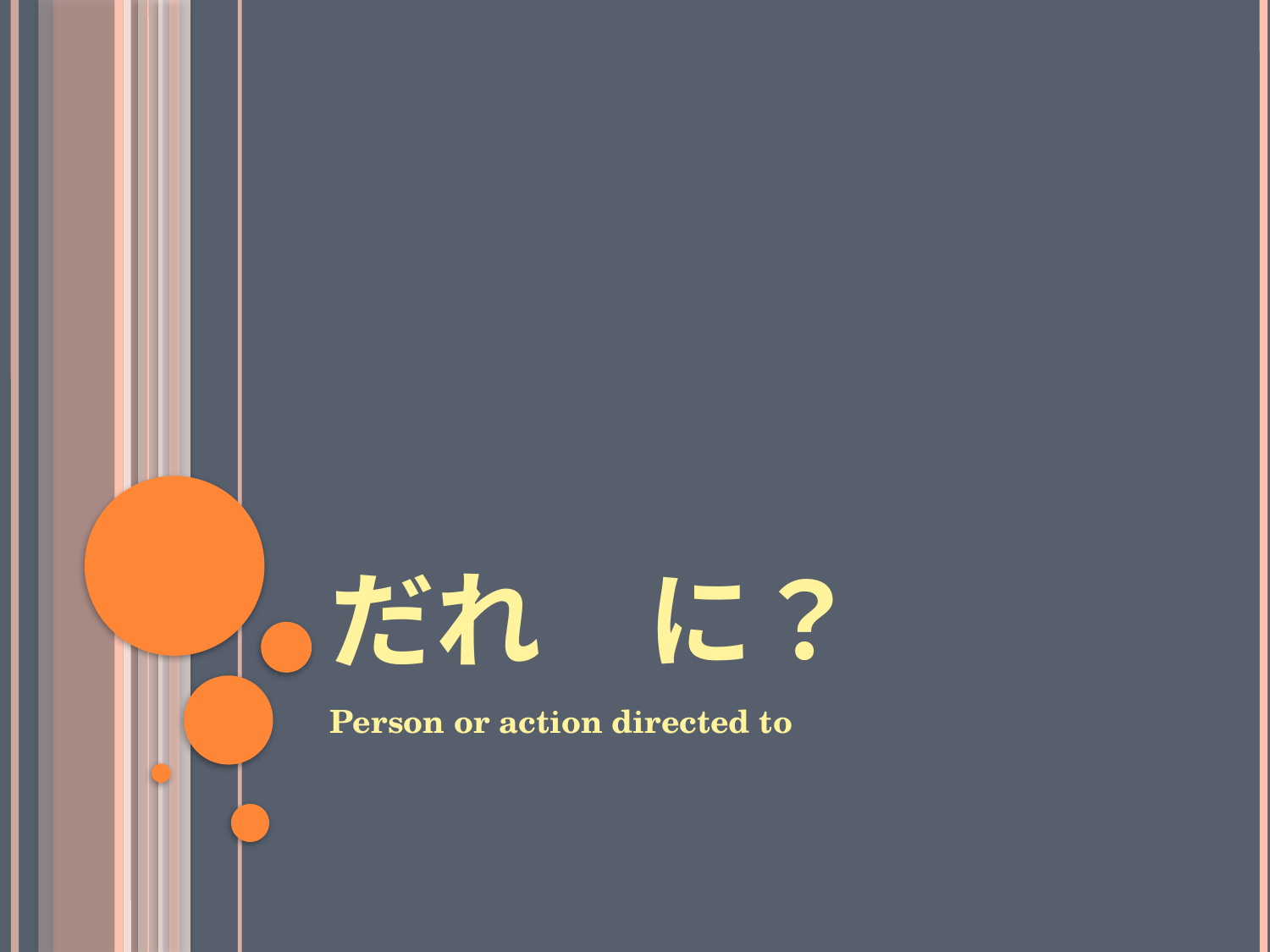

# だれ　に？
Person or action directed to